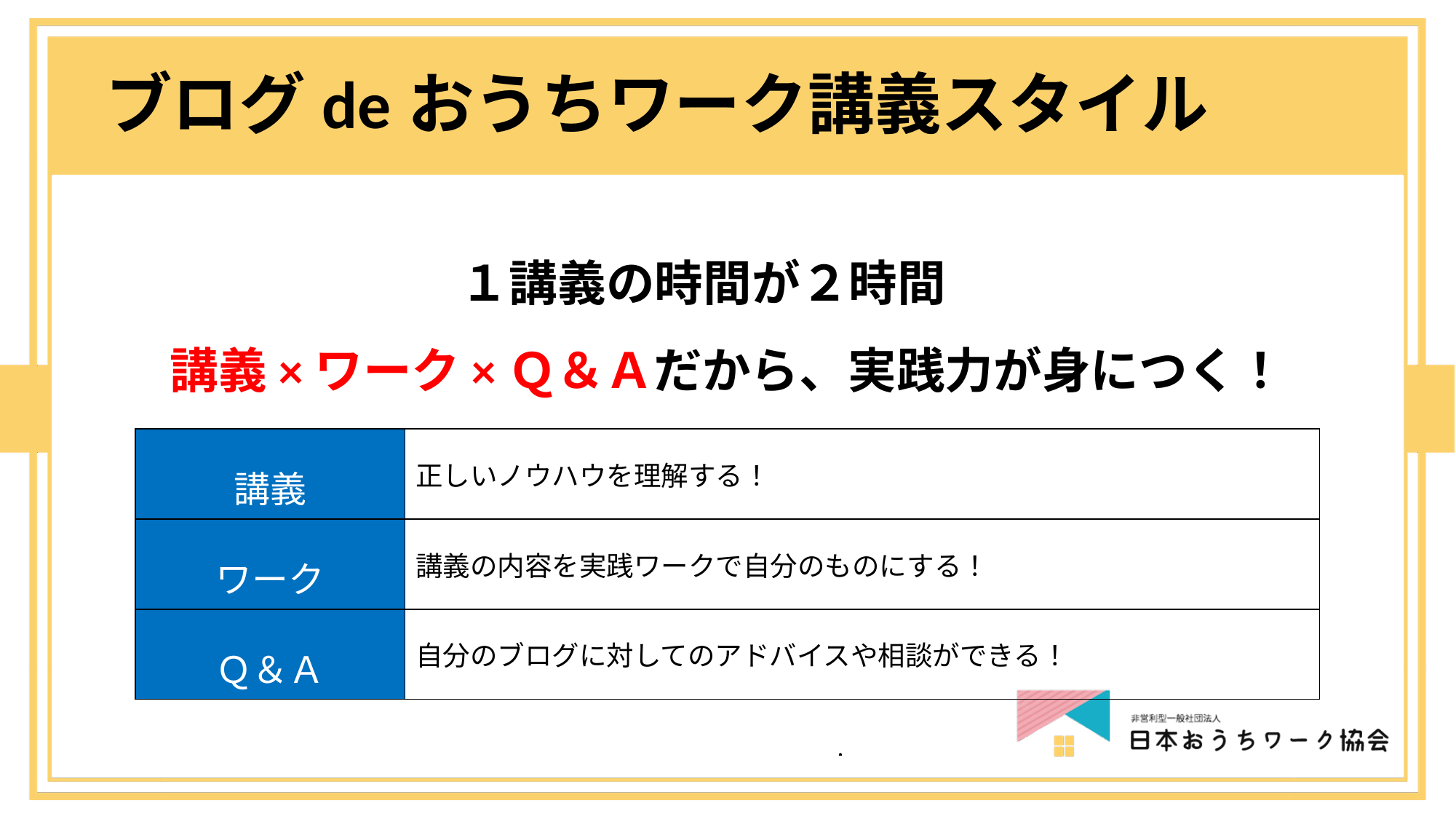

# ブログdeおうちワーク講義スタイル
１講義の時間が２時間　
講義×ワーク×Ｑ＆Ａだから、実践力が身につく！

| 講義 | 正しいノウハウを理解する！ |
| --- | --- |
| ワーク | 講義の内容を実践ワークで自分のものにする！ |
| Ｑ＆Ａ | 自分のブログに対してのアドバイスや相談ができる！ |